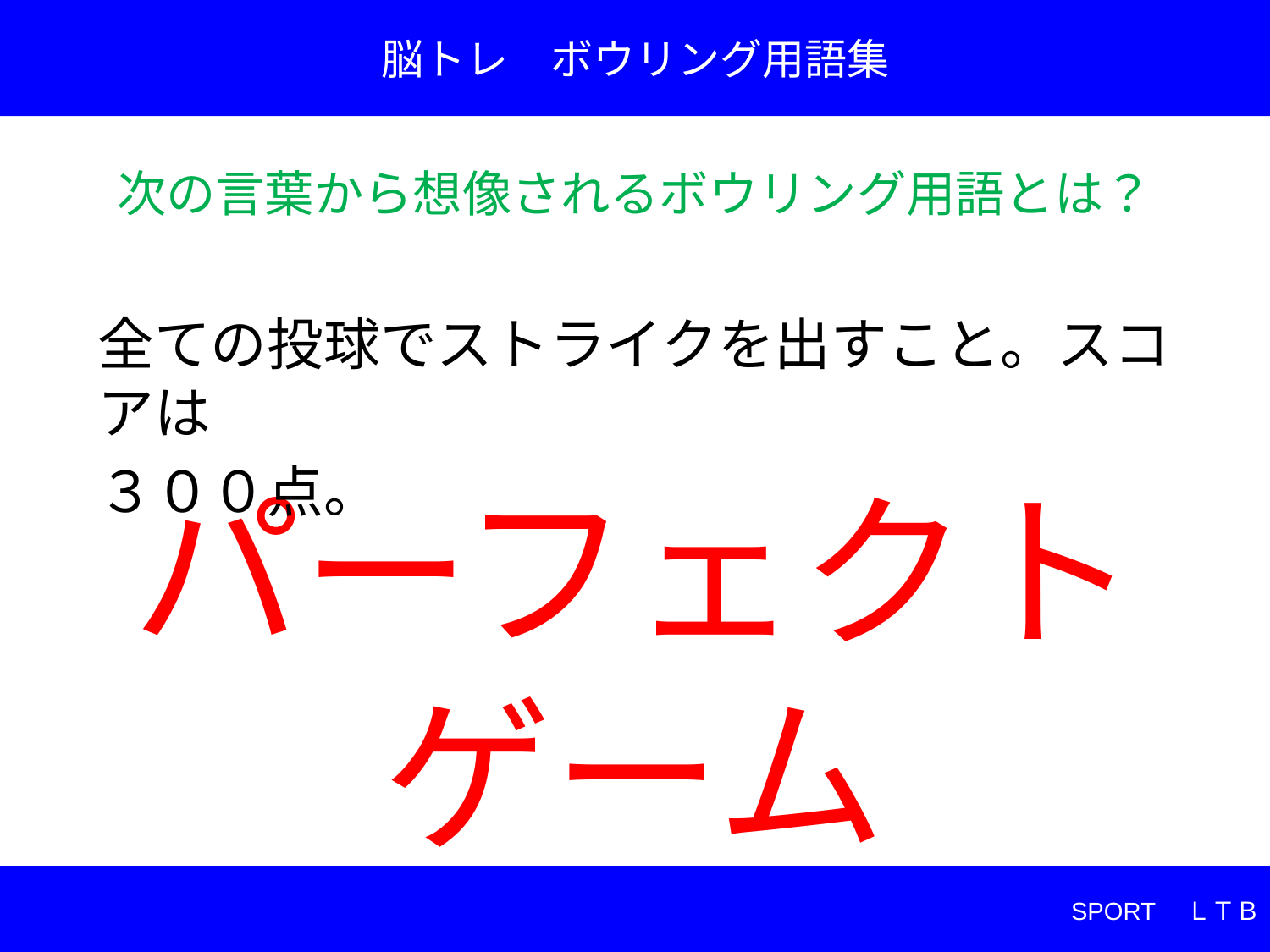

脳トレ　ボウリング用語集
次の言葉から想像されるボウリング用語とは？
全ての投球でストライクを出すこと。スコアは
３００点。
# パーフェクト ゲーム
SPORT　ＬＴＢ